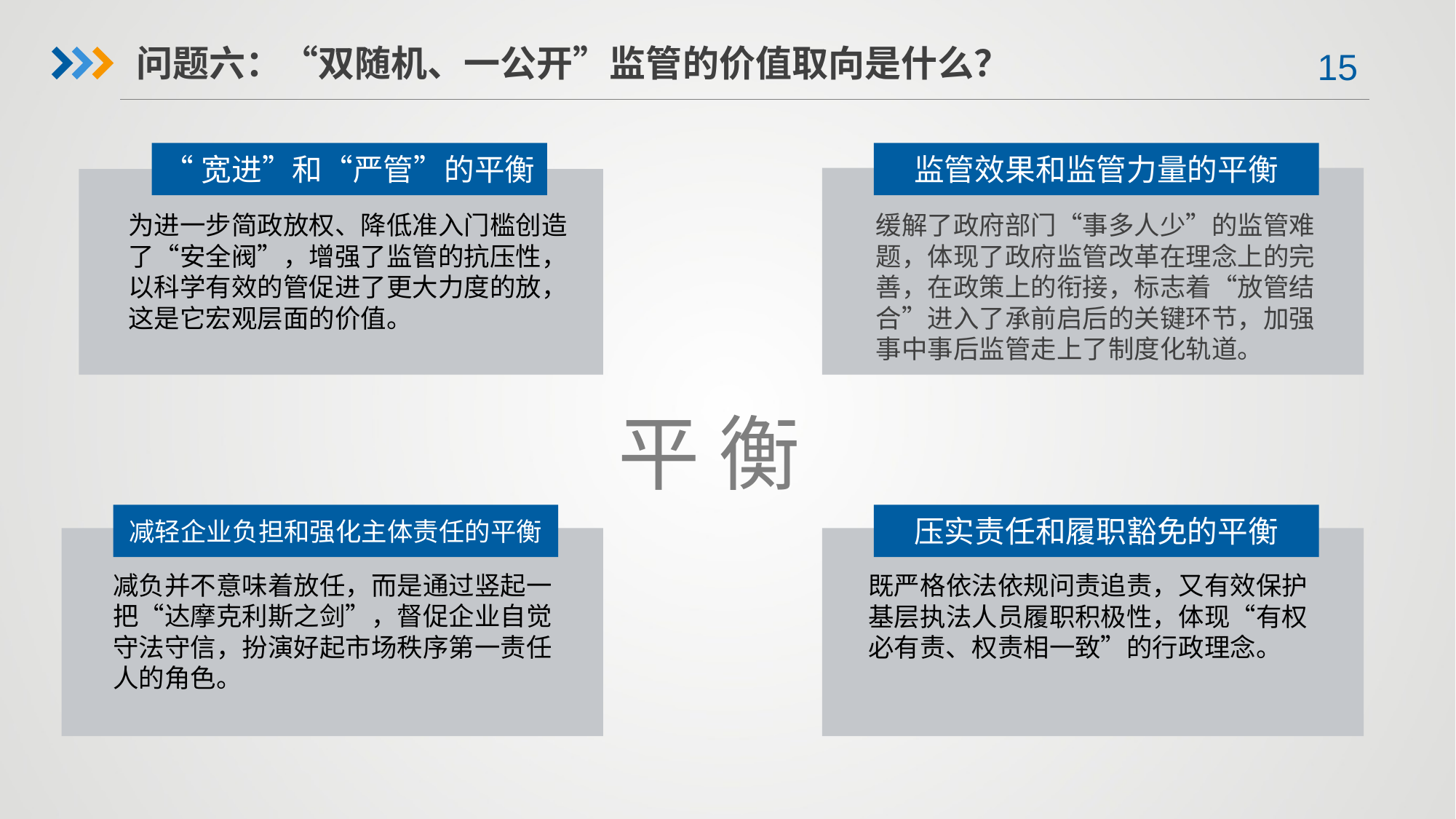

问题六：“双随机、一公开”监管的价值取向是什么？
“宽进”和“严管”的平衡
监管效果和监管力量的平衡

缓解了政府部门“事多人少”的监管难题，体现了政府监管改革在理念上的完善，在政策上的衔接，标志着“放管结合”进入了承前启后的关键环节，加强事中事后监管走上了制度化轨道。

为进一步简政放权、降低准入门槛创造了“安全阀”，增强了监管的抗压性，以科学有效的管促进了更大力度的放，这是它宏观层面的价值。
平 衡
减轻企业负担和强化主体责任的平衡
压实责任和履职豁免的平衡

减负并不意味着放任，而是通过竖起一把“达摩克利斯之剑”，督促企业自觉守法守信，扮演好起市场秩序第一责任人的角色。
既严格依法依规问责追责，又有效保护基层执法人员履职积极性，体现“有权必有责、权责相一致”的行政理念。